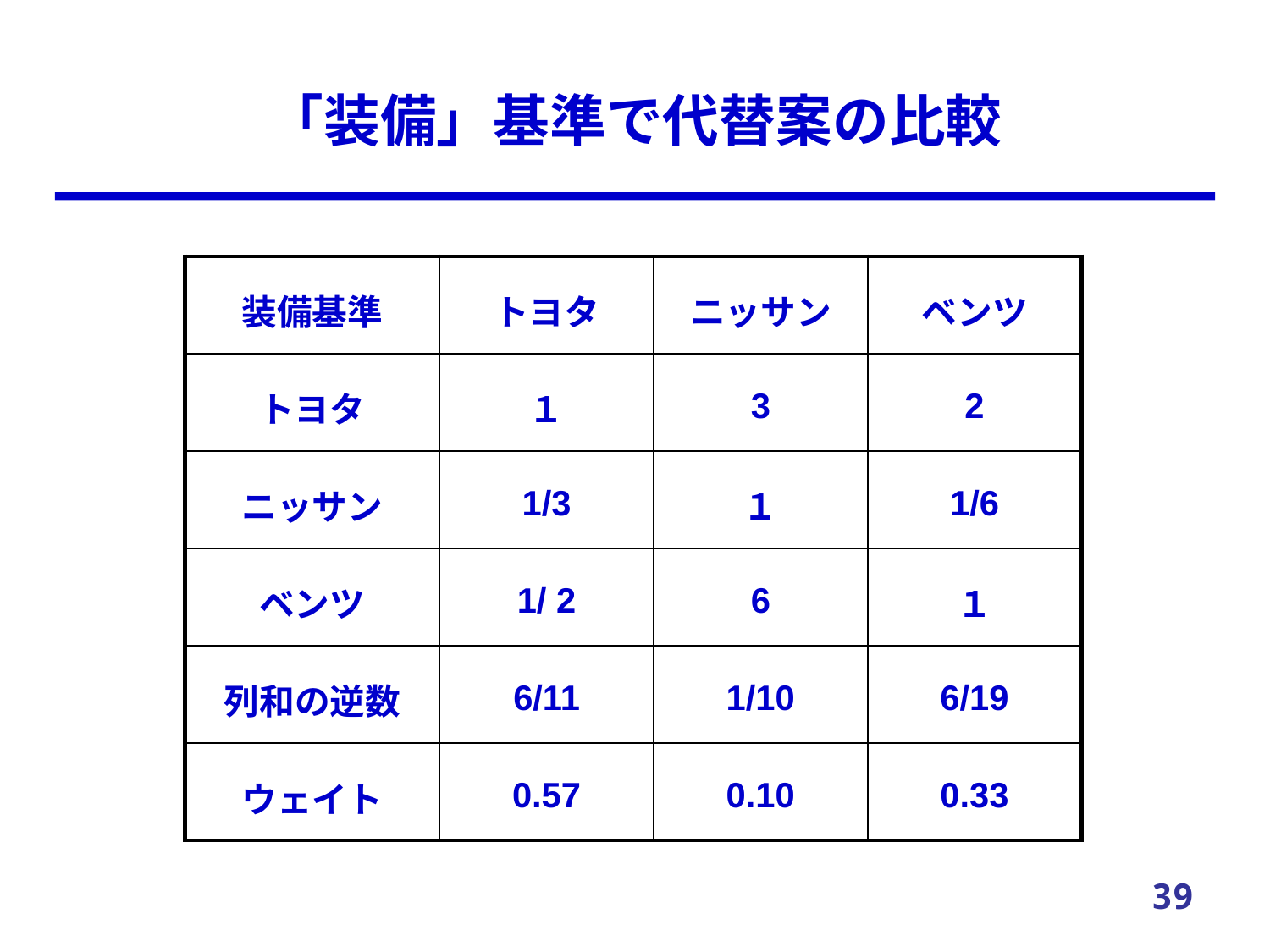

# 「装備」基準で代替案の比較
| 装備基準 | トヨタ | ニッサン | ベンツ |
| --- | --- | --- | --- |
| トヨタ | １ | 3 | 2 |
| ニッサン | 1/3 | １ | 1/6 |
| ベンツ | 1/ 2 | 6 | １ |
| 列和の逆数 | 6/11 | 1/10 | 6/19 |
| ウェイト | 0.57 | 0.10 | 0.33 |
39